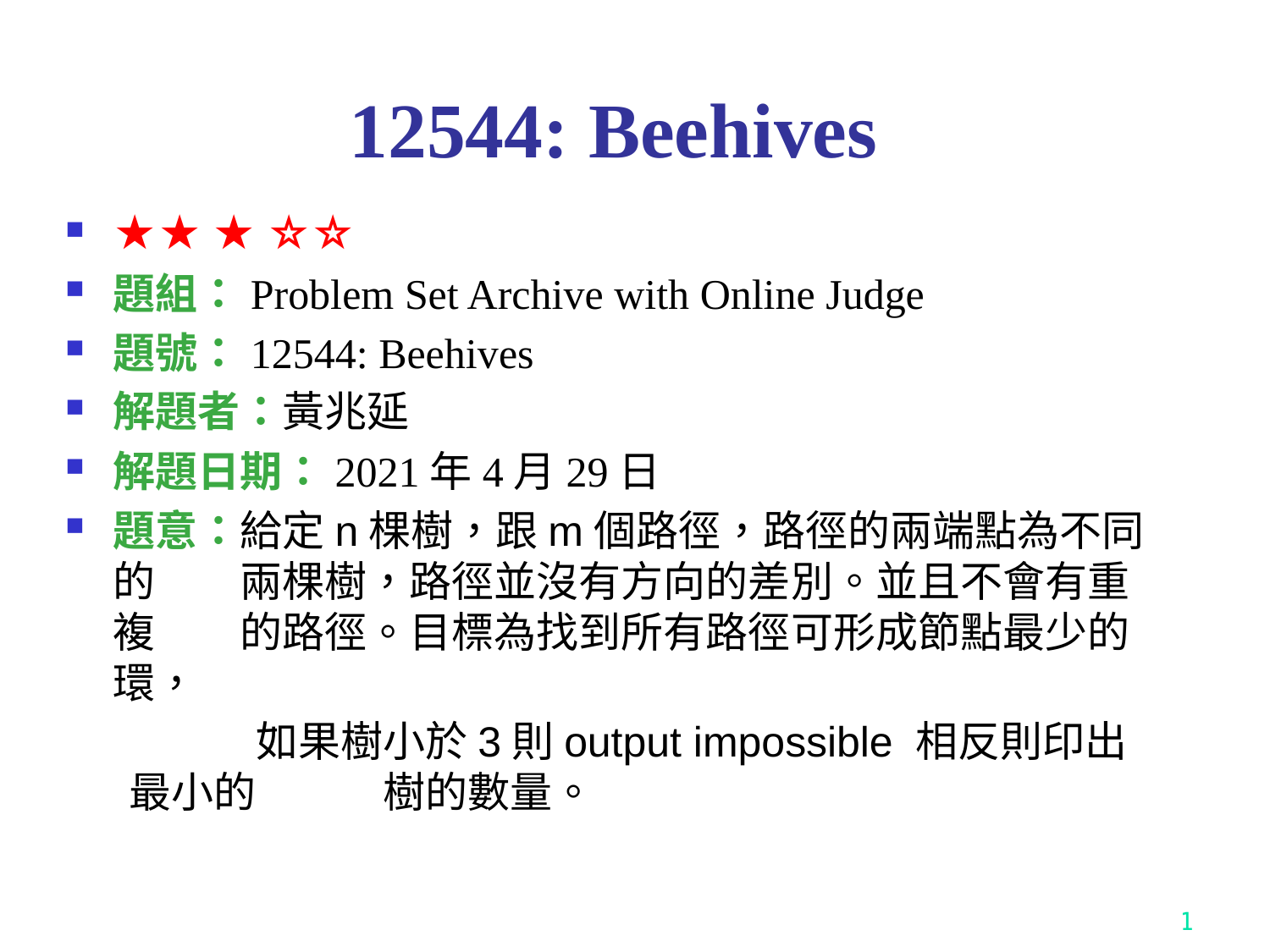

# 12544: Beehives
★★ ★ ☆☆
題組：Problem Set Archive with Online Judge
題號：12544: Beehives
解題者：黃兆延
解題日期：2021年4月29日
題意：給定n棵樹，跟m個路徑，路徑的兩端點為不同的	兩棵樹，路徑並沒有方向的差別。並且不會有重複	的路徑。目標為找到所有路徑可形成節點最少的環，
	如果樹小於3則output impossible 相反則印出最小的	樹的數量。
1